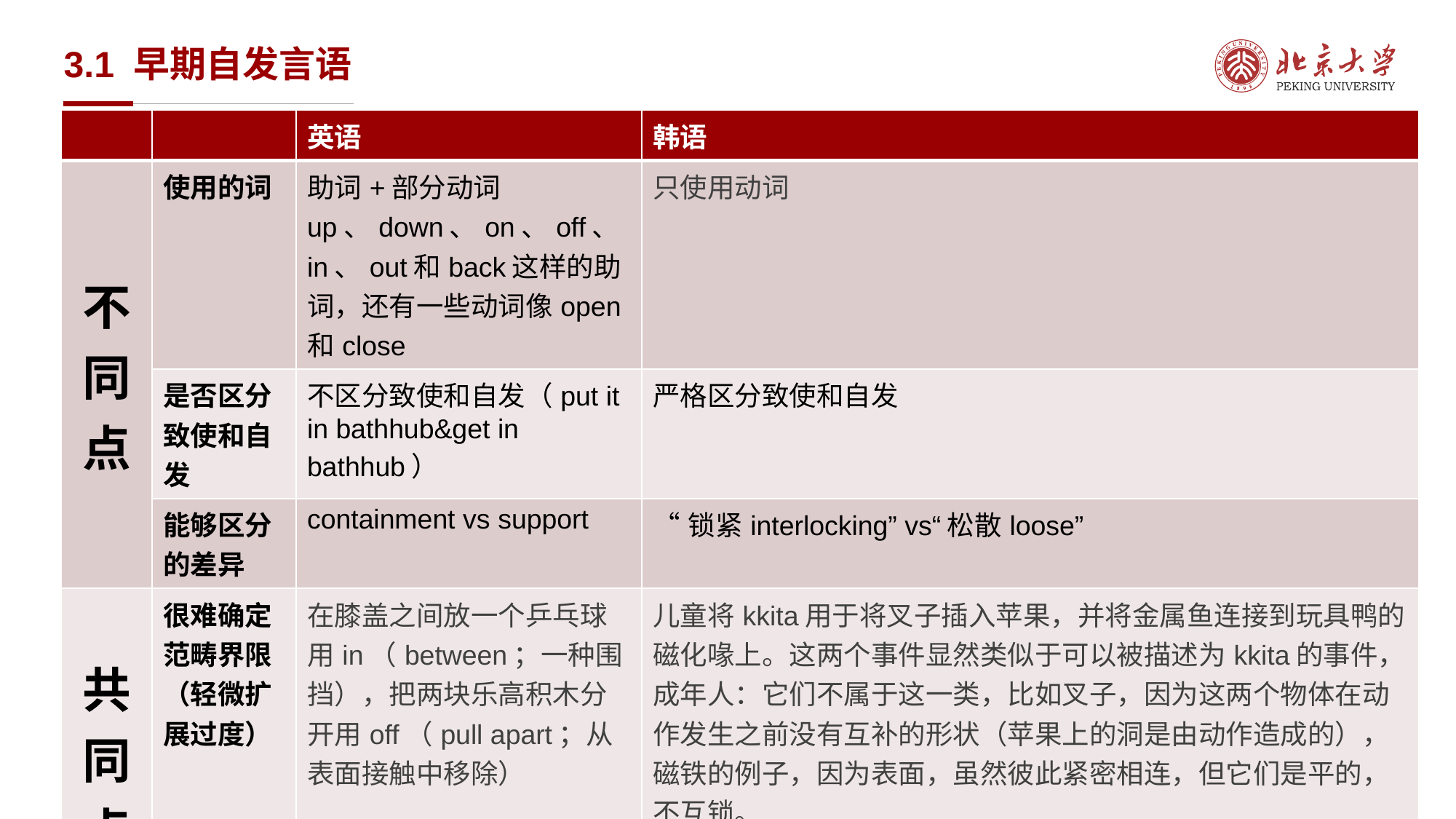

# 3.1 早期自发言语
|  |  | 英语 | 韩语 |
| --- | --- | --- | --- |
| 不同点 | 使用的词 | 助词+部分动词up、down、on、off、in、out和back这样的助词，还有一些动词像open和close | 只使用动词 |
|  | 是否区分致使和自发 | 不区分致使和自发（put it in bathhub&get in bathhub） | 严格区分致使和自发 |
|  | 能够区分的差异 | containment vs support | “锁紧interlocking” vs“松散loose” |
| 共同点 | 很难确定范畴界限（轻微扩展过度） | 在膝盖之间放一个乒乓球用in（between；一种围挡），把两块乐高积木分开用off（pull apart；从表面接触中移除） | 儿童将kkita用于将叉子插入苹果，并将金属鱼连接到玩具鸭的磁化喙上。这两个事件显然类似于可以被描述为kkita的事件，成年人：它们不属于这一类，比如叉子，因为这两个物体在动作发生之前没有互补的形状（苹果上的洞是由动作造成的），磁铁的例子，因为表面，虽然彼此紧密相连，但它们是平的，不互锁。 |
|  | 谈论的事件类似 | 穿衣服和脱衣服；打开和关闭容器；把东西放进去拿出来；组合和拆分乐高积木和其他玩具；从大腿和家具上爬上爬下；进出建筑物、浴缸和其他“容器”；被拾起和放下；站起来坐下 |  |
< 35 >